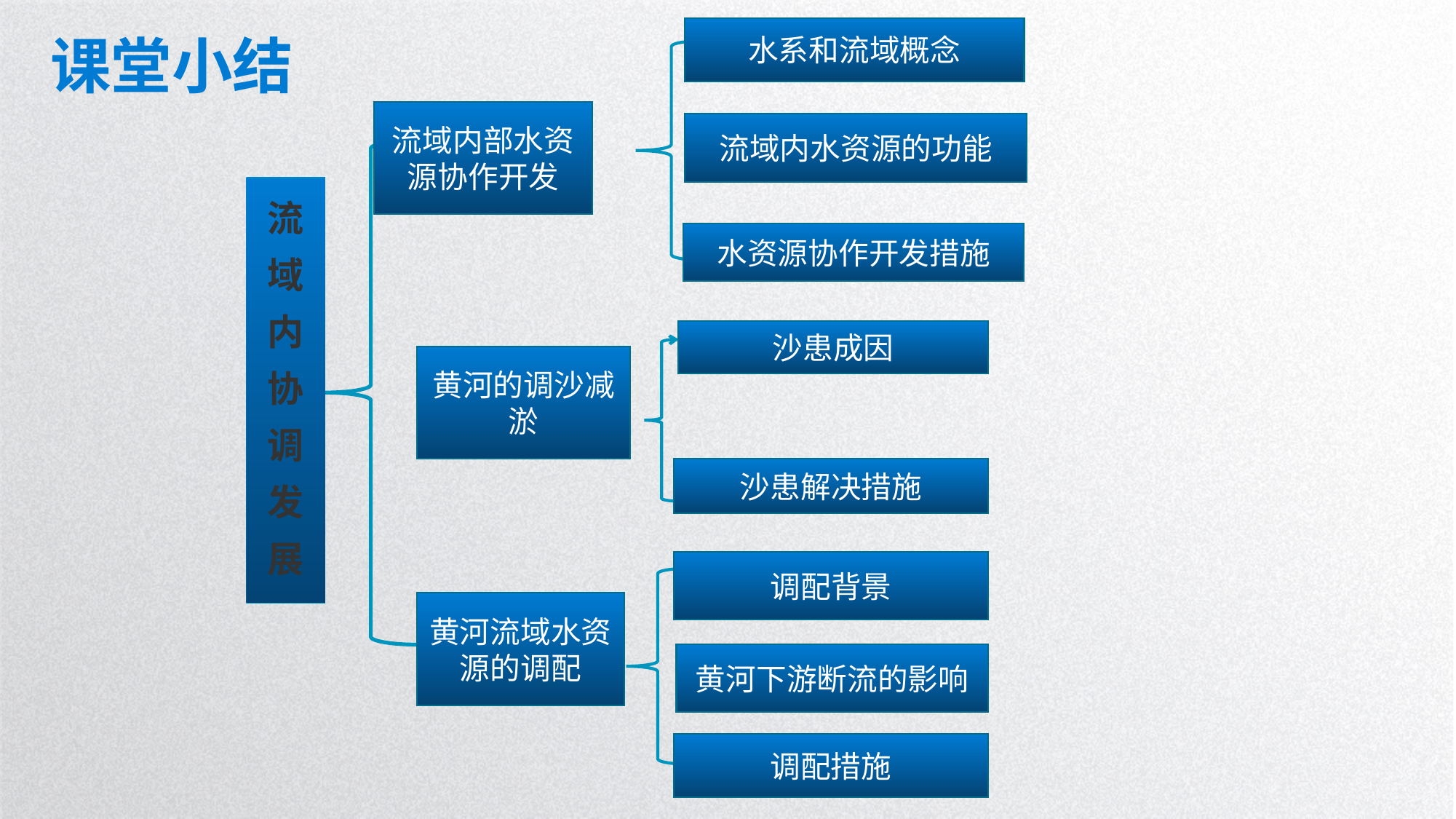

水系和流域概念
课堂小结

流域内部水资源协作开发
流域内水资源的功能

流域内协调发展
水资源协作开发措施
沙患成因

黄河的调沙减淤
沙患解决措施
调配背景

黄河流域水资源的调配
黄河下游断流的影响
调配措施